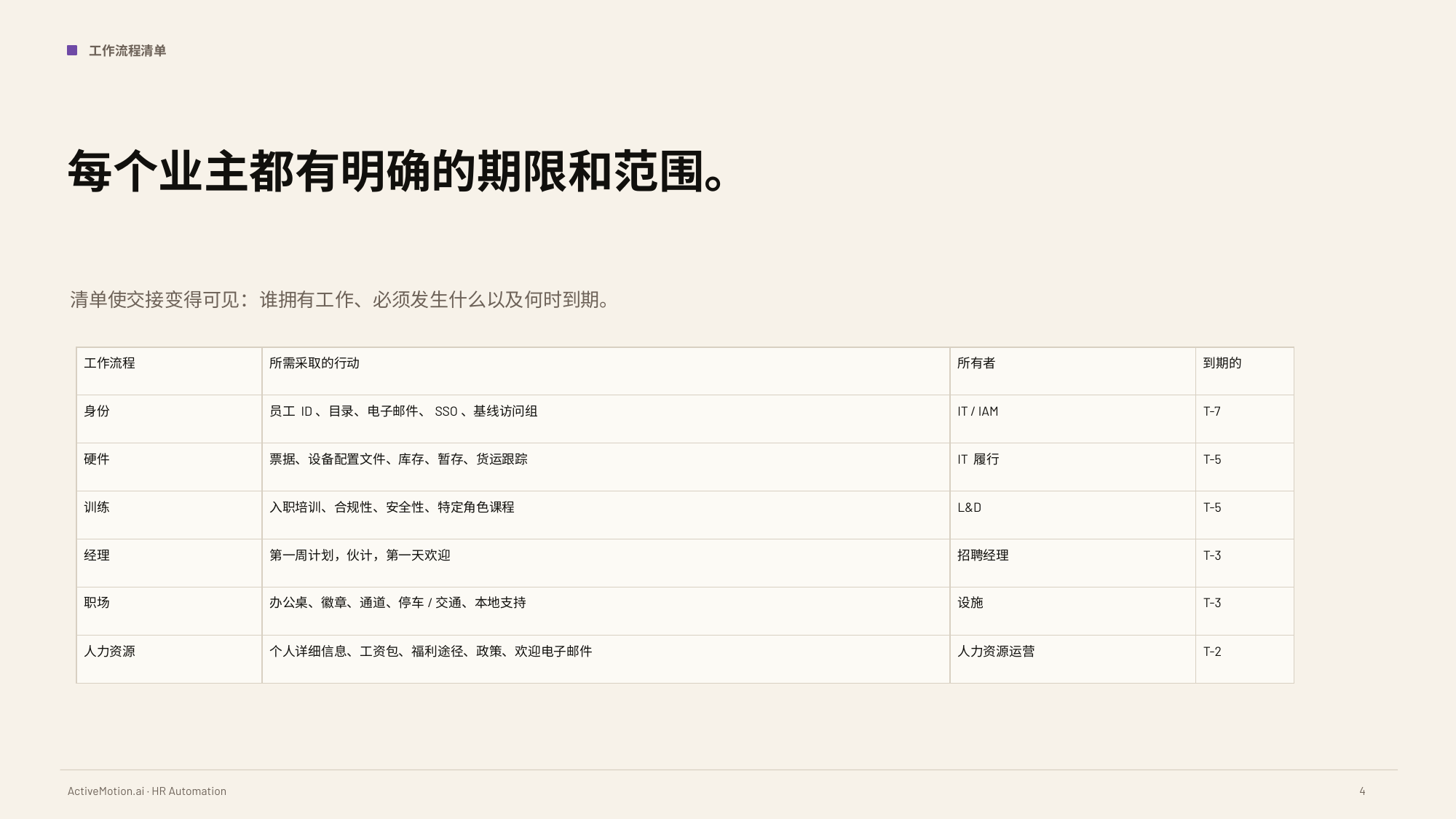

工作流程清单

每个业主都有明确的期限和范围。
清单使交接变得可见：谁拥有工作、必须发生什么以及何时到期。
| 工作流程 | 所需采取的行动 | 所有者 | 到期的 |
| --- | --- | --- | --- |
| 身份 | 员工 ID、目录、电子邮件、SSO、基线访​​问组 | IT / IAM | T-7 |
| 硬件 | 票据、设备配置文件、库存、暂存、货运跟踪 | IT 履行 | T-5 |
| 训练 | 入职培训、合规性、安全性、特定角色课程 | L&D | T-5 |
| 经理 | 第一周计划，伙计，第一天欢迎 | 招聘经理 | T-3 |
| 职场 | 办公桌、徽章、通道、停车/交通、本地支持 | 设施 | T-3 |
| 人力资源 | 个人详细信息、工资包、福利途径、政策、欢迎电子邮件 | 人力资源运营 | T-2 |
4